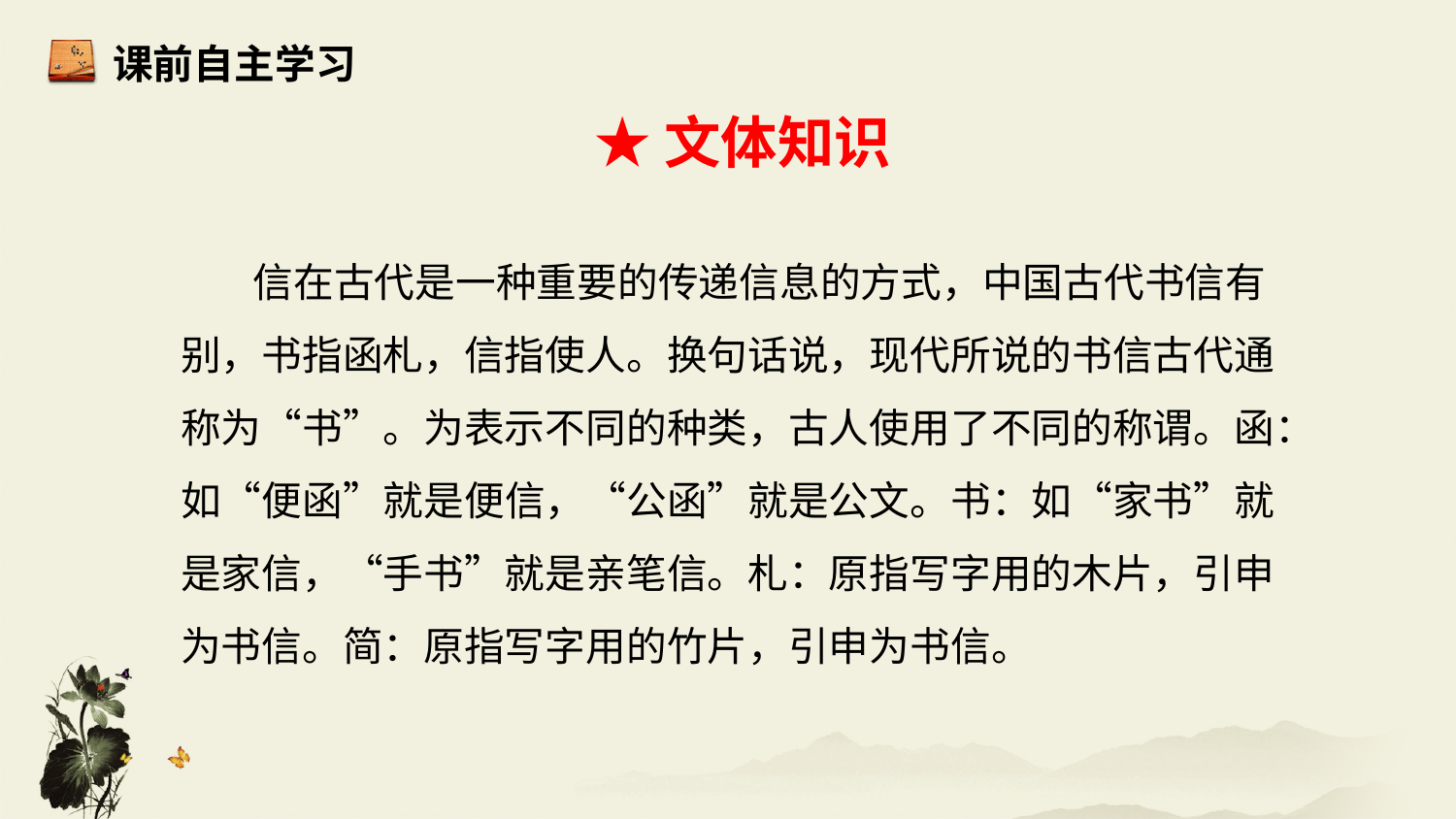

课前自主学习
★文体知识
       信在古代是一种重要的传递信息的方式，中国古代书信有别，书指函札，信指使人。换句话说，现代所说的书信古代通称为“书”。为表示不同的种类，古人使用了不同的称谓。函：如“便函”就是便信，“公函”就是公文。书：如“家书”就是家信，“手书”就是亲笔信。札：原指写字用的木片，引申为书信。简：原指写字用的竹片，引申为书信。